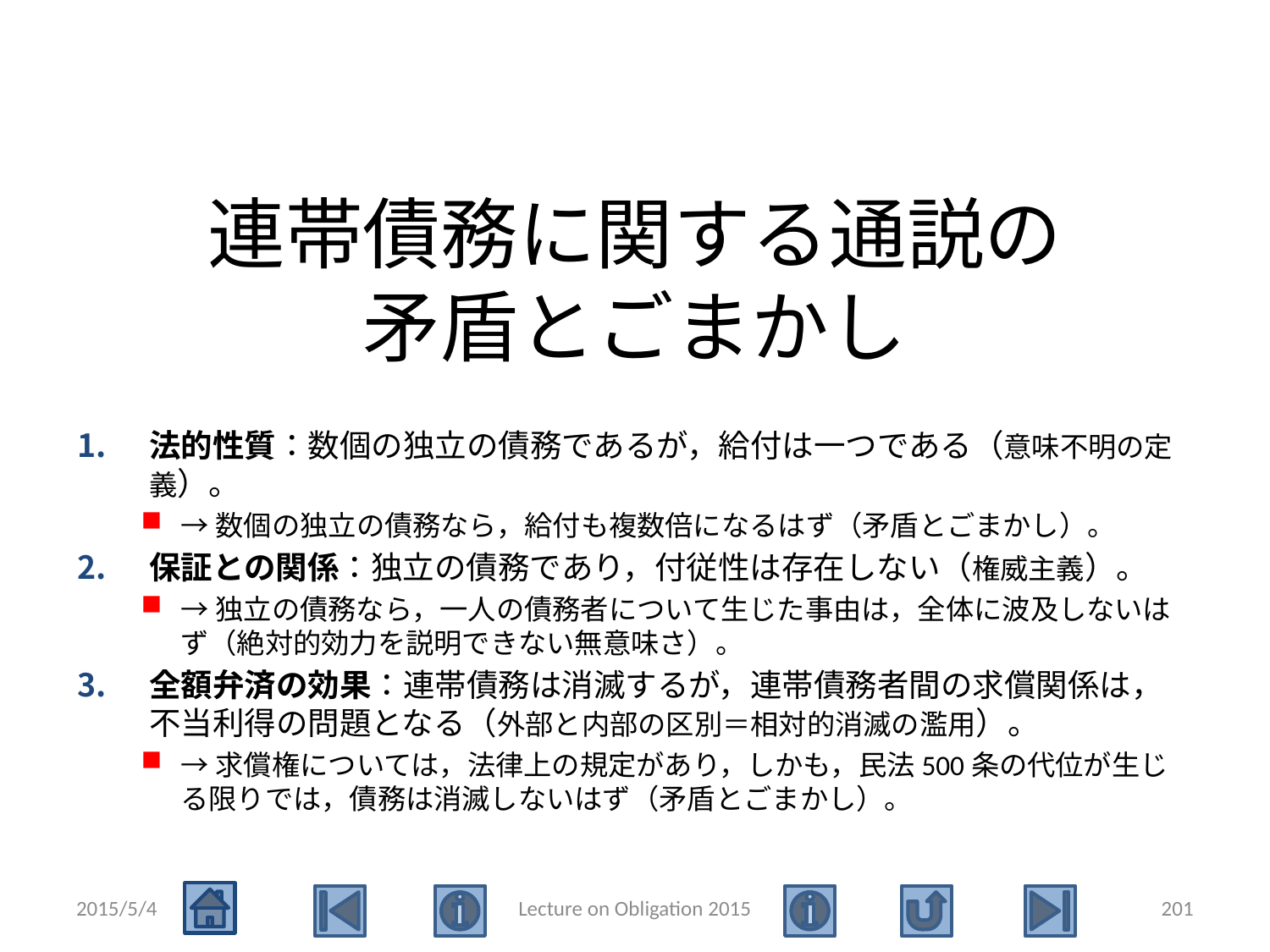

# 連帯債務に関する通説の 矛盾とごまかし
法的性質：数個の独立の債務であるが，給付は一つである（意味不明の定義）。
→数個の独立の債務なら，給付も複数倍になるはず（矛盾とごまかし）。
保証との関係：独立の債務であり，付従性は存在しない（権威主義）。
→独立の債務なら，一人の債務者について生じた事由は，全体に波及しないはず（絶対的効力を説明できない無意味さ）。
全額弁済の効果：連帯債務は消滅するが，連帯債務者間の求償関係は，不当利得の問題となる（外部と内部の区別＝相対的消滅の濫用）。
→求償権については，法律上の規定があり，しかも，民法500条の代位が生じる限りでは，債務は消滅しないはず（矛盾とごまかし）。
2015/5/4
Lecture on Obligation 2015
201